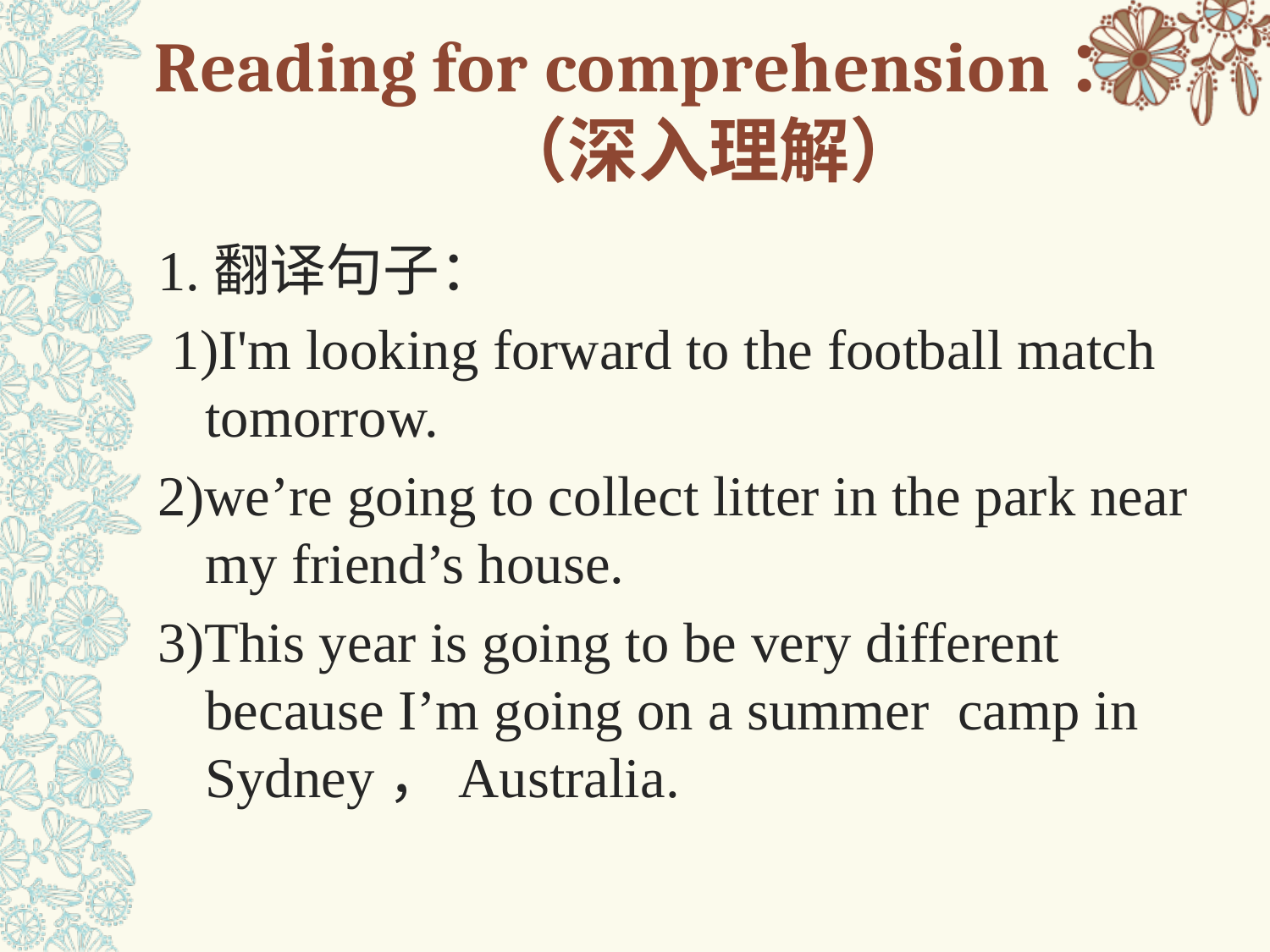

# Reading for comprehension： （深入理解）
1.翻译句子：
 1)I'm looking forward to the football match tomorrow.
2)we’re going to collect litter in the park near my friend’s house.
3)This year is going to be very different because I’m going on a summer  camp in Sydney，Australia.